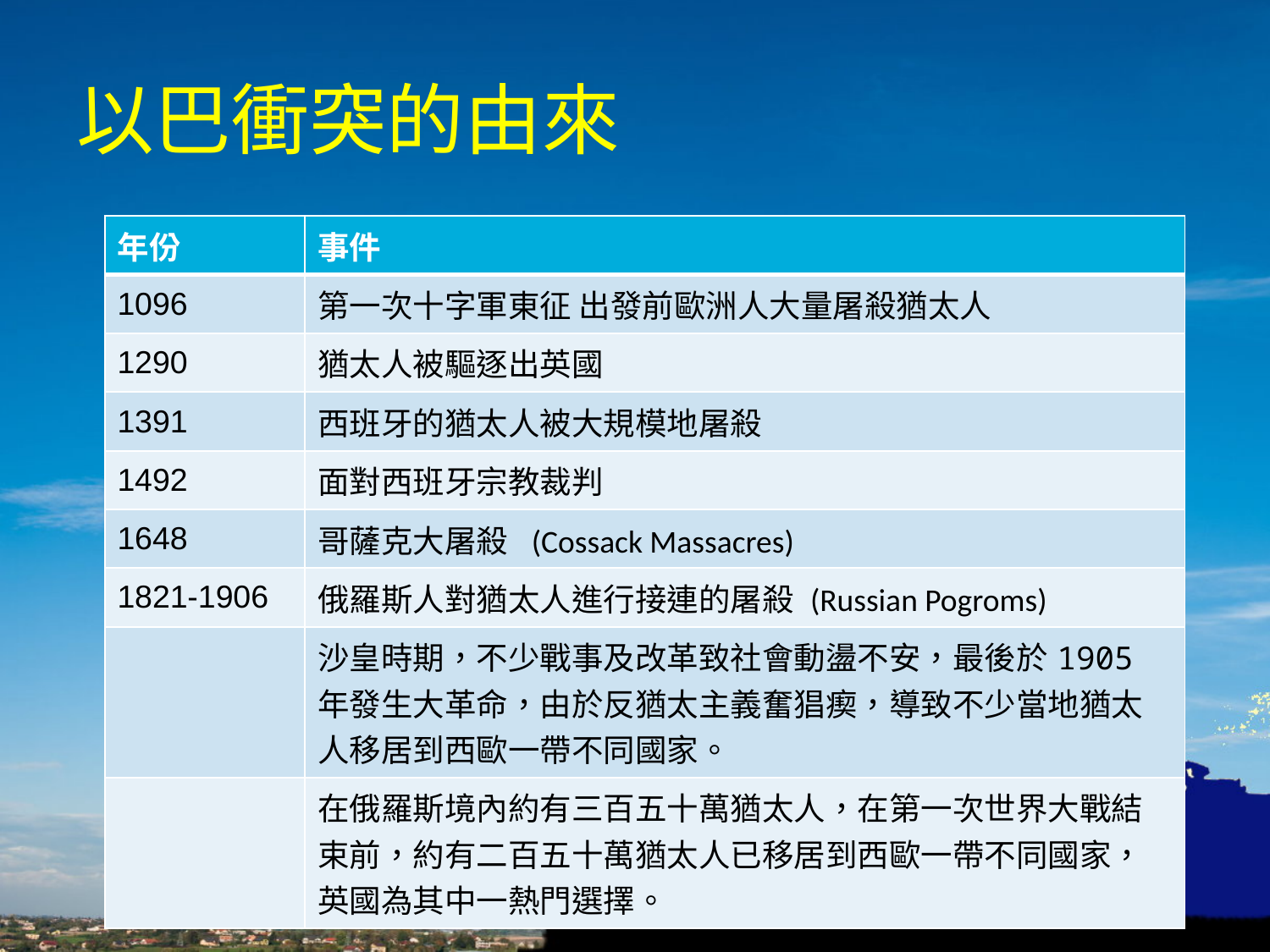

# 以巴衝突的由來
| 年份 | 事件 |
| --- | --- |
| 1096 | 第一次十字軍東征 出發前歐洲人大量屠殺猶太人 |
| 1290 | 猶太人被驅逐出英國 |
| 1391 | 西班牙的猶太人被大規模地屠殺 |
| 1492 | 面對西班牙宗教裁判 |
| 1648 | 哥薩克大屠殺 (Cossack Massacres) |
| 1821-1906 | 俄羅斯人對猶太人進行接連的屠殺 (Russian Pogroms) |
|  | 沙皇時期，不少戰事及改革致社會動盪不安，最後於1905年發生大革命，由於反猶太主義奮猖瘈，導致不少當地猶太人移居到西歐一帶不同國家。 |
|  | 在俄羅斯境內約有三百五十萬猶太人，在第一次世界大戰結束前，約有二百五十萬猶太人已移居到西歐一帶不同國家，英國為其中一熱門選擇。 |